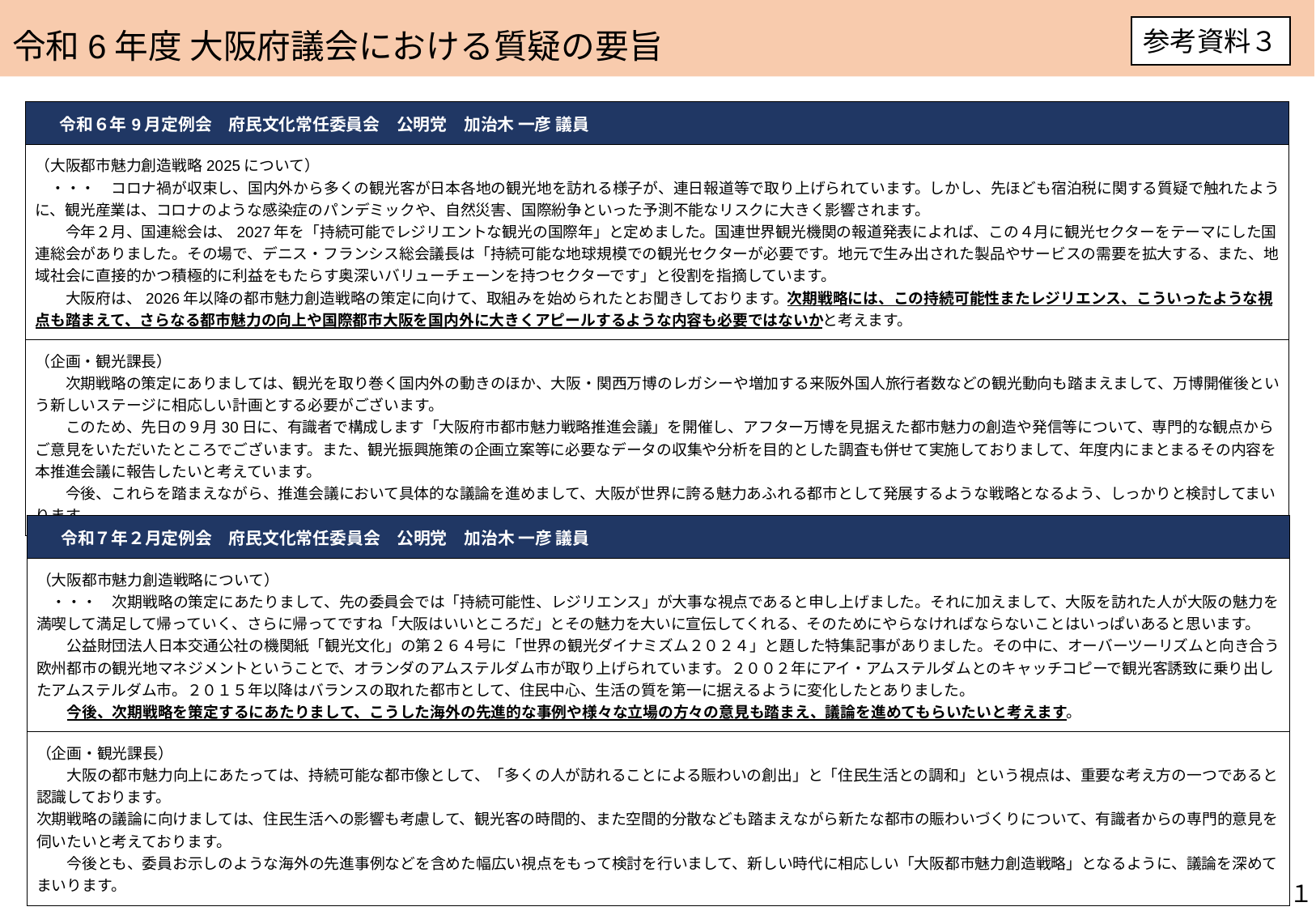

令和6年度 大阪府議会における質疑の要旨
参考資料３
| 令和６年9月定例会　府民文化常任委員会　公明党　加治木 一彦 議員 |
| --- |
| （大阪都市魅力創造戦略2025について） 　・・・　コロナ禍が収束し、国内外から多くの観光客が日本各地の観光地を訪れる様子が、連日報道等で取り上げられています。しかし、先ほども宿泊税に関する質疑で触れたように、観光産業は、コロナのような感染症のパンデミックや、自然災害、国際紛争といった予測不能なリスクに大きく影響されます。 　　今年２月、国連総会は、2027年を「持続可能でレジリエントな観光の国際年」と定めました。国連世界観光機関の報道発表によれば、この４月に観光セクターをテーマにした国連総会がありました。その場で、デニス・フランシス総会議長は「持続可能な地球規模での観光セクターが必要です。地元で生み出された製品やサービスの需要を拡大する、また、地域社会に直接的かつ積極的に利益をもたらす奥深いバリューチェーンを持つセクターです」と役割を指摘しています。 　　大阪府は、2026年以降の都市魅力創造戦略の策定に向けて、取組みを始められたとお聞きしております。次期戦略には、この持続可能性またレジリエンス、こういったような視点も踏まえて、さらなる都市魅力の向上や国際都市大阪を国内外に大きくアピールするような内容も必要ではないかと考えます。 |
| （企画・観光課長） 　　次期戦略の策定にありましては、観光を取り巻く国内外の動きのほか、大阪・関西万博のレガシーや増加する来阪外国人旅行者数などの観光動向も踏まえまして、万博開催後という新しいステージに相応しい計画とする必要がございます。 　　このため、先日の９月30日に、有識者で構成します「大阪府市都市魅力戦略推進会議」を開催し、アフター万博を見据えた都市魅力の創造や発信等について、専門的な観点からご意見をいただいたところでございます。また、観光振興施策の企画立案等に必要なデータの収集や分析を目的とした調査も併せて実施しておりまして、年度内にまとまるその内容を本推進会議に報告したいと考えています。 　　今後、これらを踏まえながら、推進会議において具体的な議論を進めまして、大阪が世界に誇る魅力あふれる都市として発展するような戦略となるよう、しっかりと検討してまいります。 |
| 令和７年２月定例会　府民文化常任委員会　公明党　加治木 一彦 議員 |
| --- |
| （大阪都市魅力創造戦略について） 　・・・　次期戦略の策定にあたりまして、先の委員会では「持続可能性、レジリエンス」が大事な視点であると申し上げました。それに加えまして、大阪を訪れた人が大阪の魅力を満喫して満足して帰っていく、さらに帰ってですね「大阪はいいところだ」とその魅力を大いに宣伝してくれる、そのためにやらなければならないことはいっぱいあると思います。 　　公益財団法人日本交通公社の機関紙「観光文化」の第２６４号に「世界の観光ダイナミズム２０２４」と題した特集記事がありました。その中に、オーバーツーリズムと向き合う欧州都市の観光地マネジメントということで、オランダのアムステルダム市が取り上げられています。２００２年にアイ・アムステルダムとのキャッチコピーで観光客誘致に乗り出したアムステルダム市。２０１５年以降はバランスの取れた都市として、住民中心、生活の質を第一に据えるように変化したとありました。 　　今後、次期戦略を策定するにあたりまして、こうした海外の先進的な事例や様々な立場の方々の意見も踏まえ、議論を進めてもらいたいと考えます。 |
| （企画・観光課長） 　　大阪の都市魅力向上にあたっては、持続可能な都市像として、「多くの人が訪れることによる賑わいの創出」と「住民生活との調和」という視点は、重要な考え方の一つであると認識しております。 次期戦略の議論に向けましては、住民生活への影響も考慮して、観光客の時間的、また空間的分散なども踏まえながら新たな都市の賑わいづくりについて、有識者からの専門的意見を伺いたいと考えております。 　　今後とも、委員お示しのような海外の先進事例などを含めた幅広い視点をもって検討を行いまして、新しい時代に相応しい「大阪都市魅力創造戦略」となるように、議論を深めてまいります。 |
１